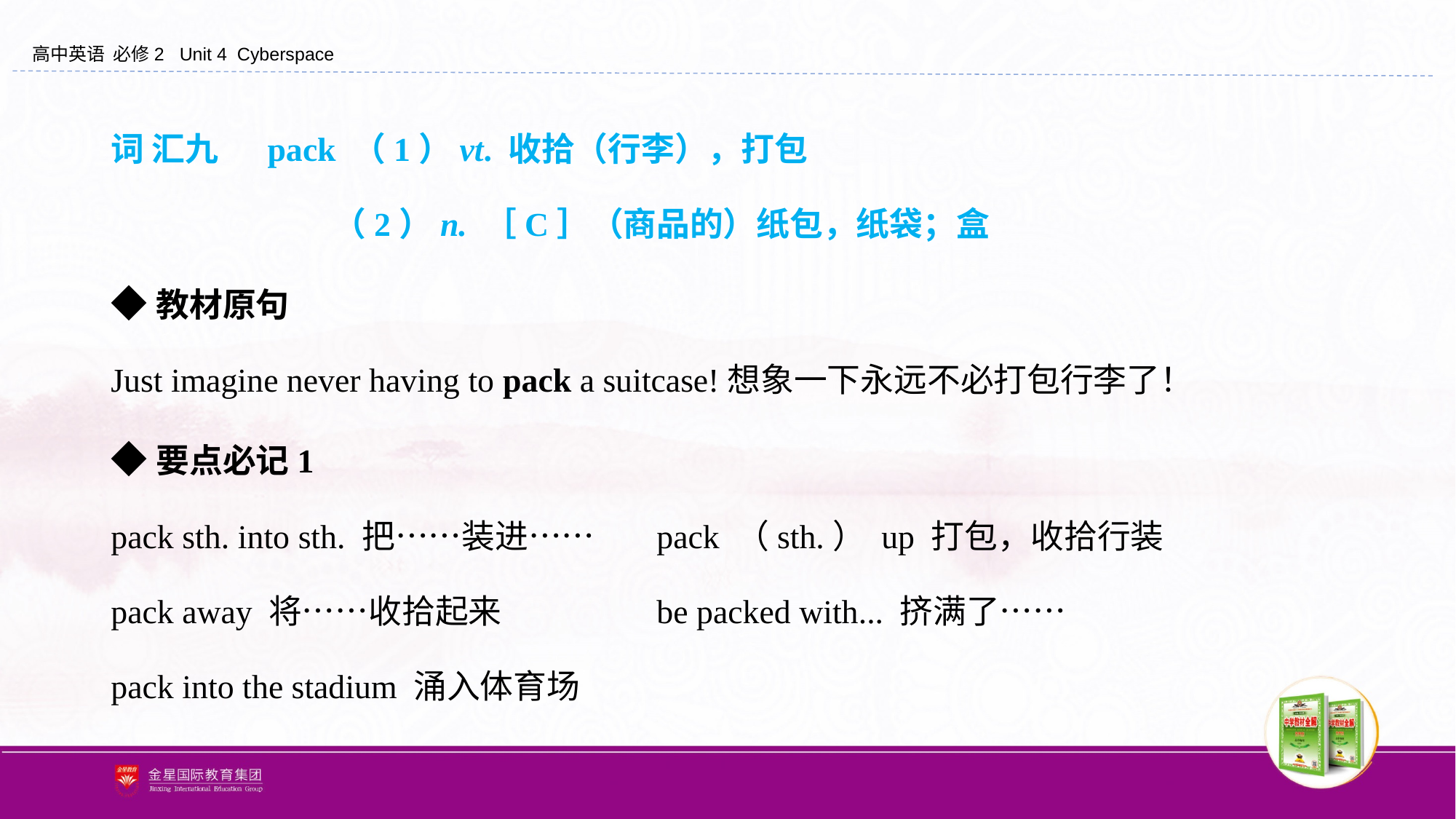

词 汇九　 pack （1）vt. 收拾（行李），打包
                            （2）n. ［C］（商品的）纸包，纸袋；盒
◆教材原句
Just imagine never having to pack a suitcase!想象一下永远不必打包行李了！
◆要点必记1
pack sth. into sth. 把……装进……	pack （sth.） up 打包，收拾行装
pack away 将……收拾起来		be packed with... 挤满了……
pack into the stadium 涌入体育场